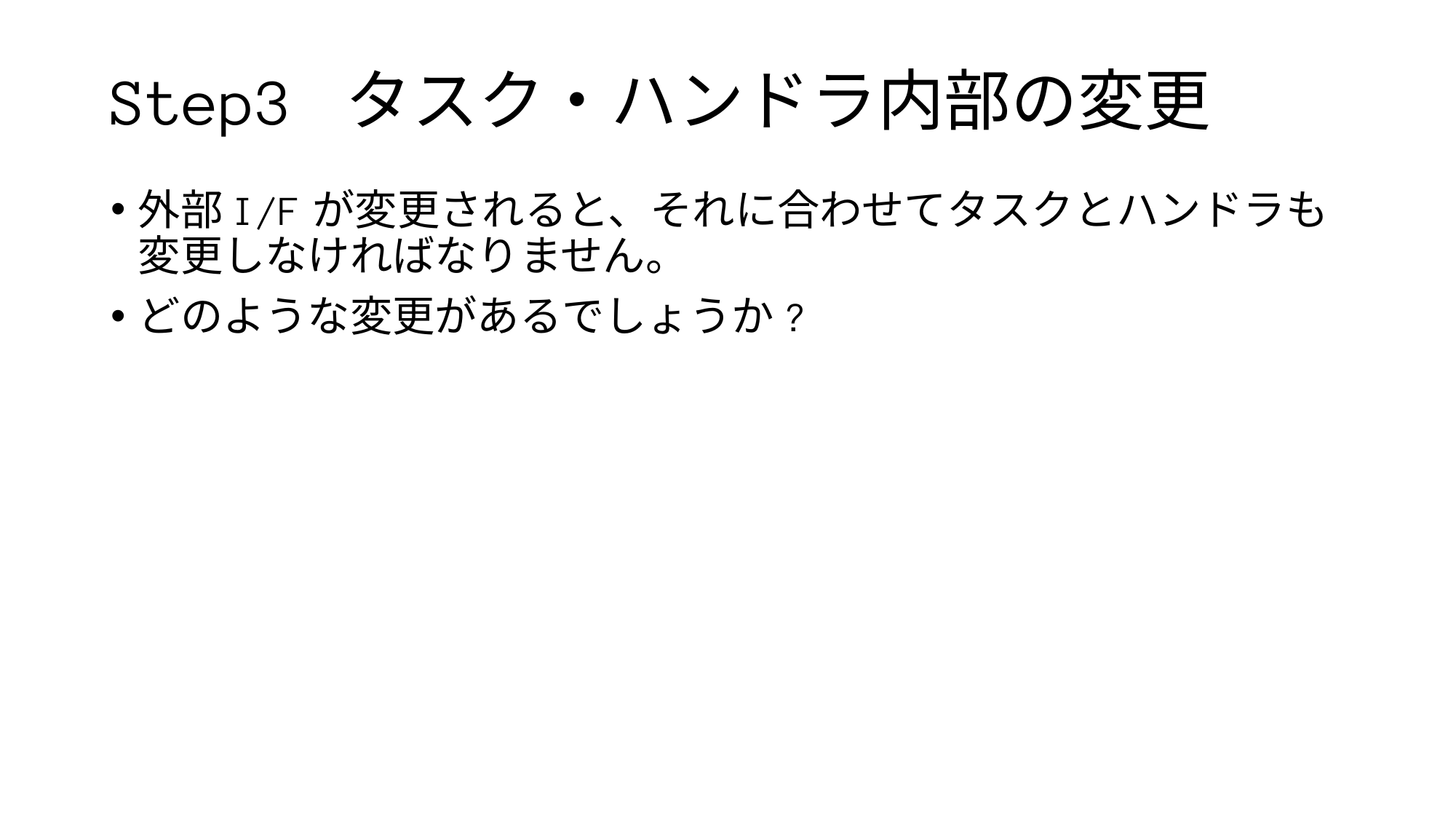

# Step3 タスク・ハンドラ内部の変更
外部I/Fが変更されると、それに合わせてタスクとハンドラも変更しなければなりません。
どのような変更があるでしょうか?